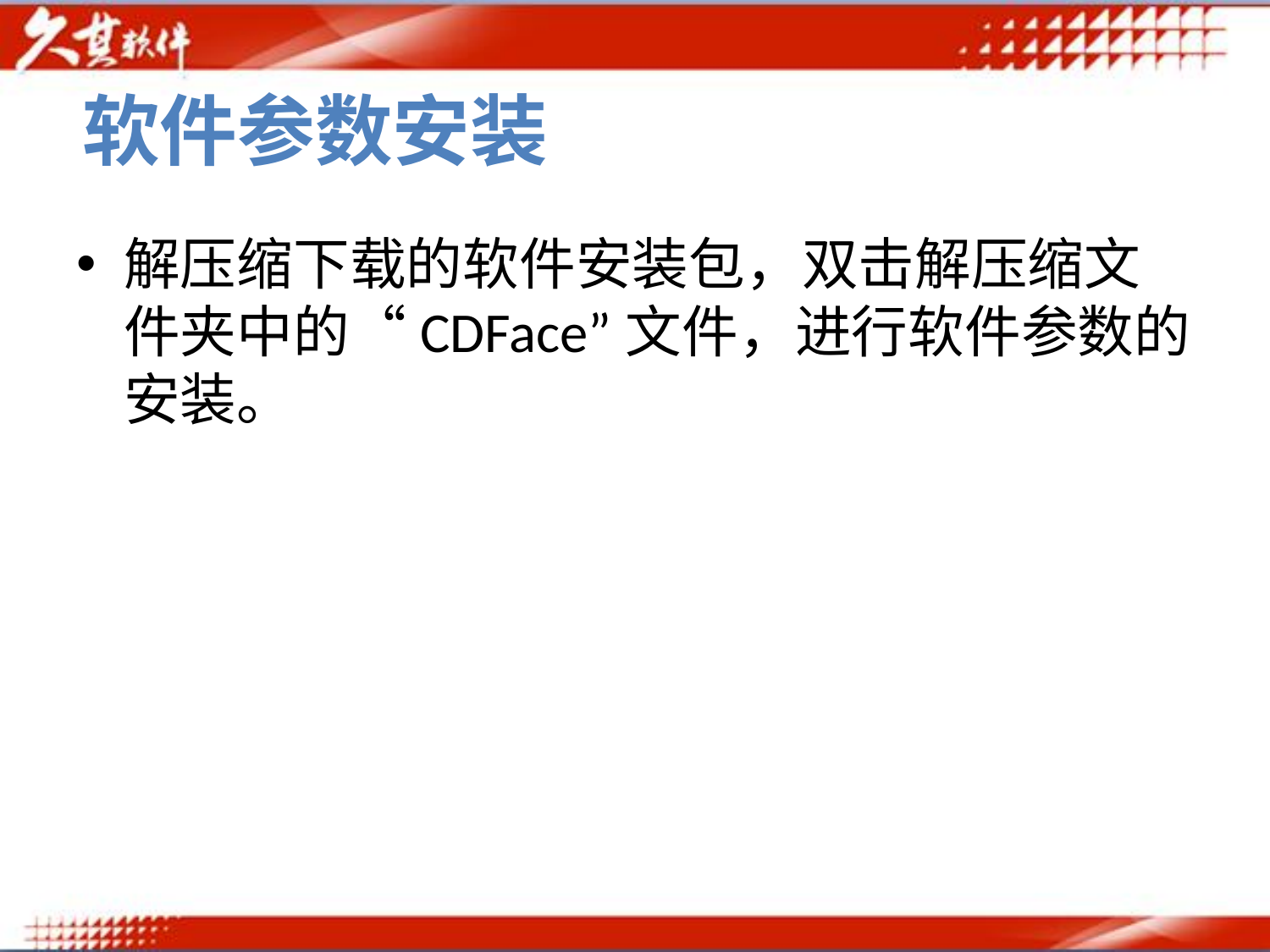

# 软件参数安装
解压缩下载的软件安装包，双击解压缩文件夹中的“CDFace”文件，进行软件参数的安装。